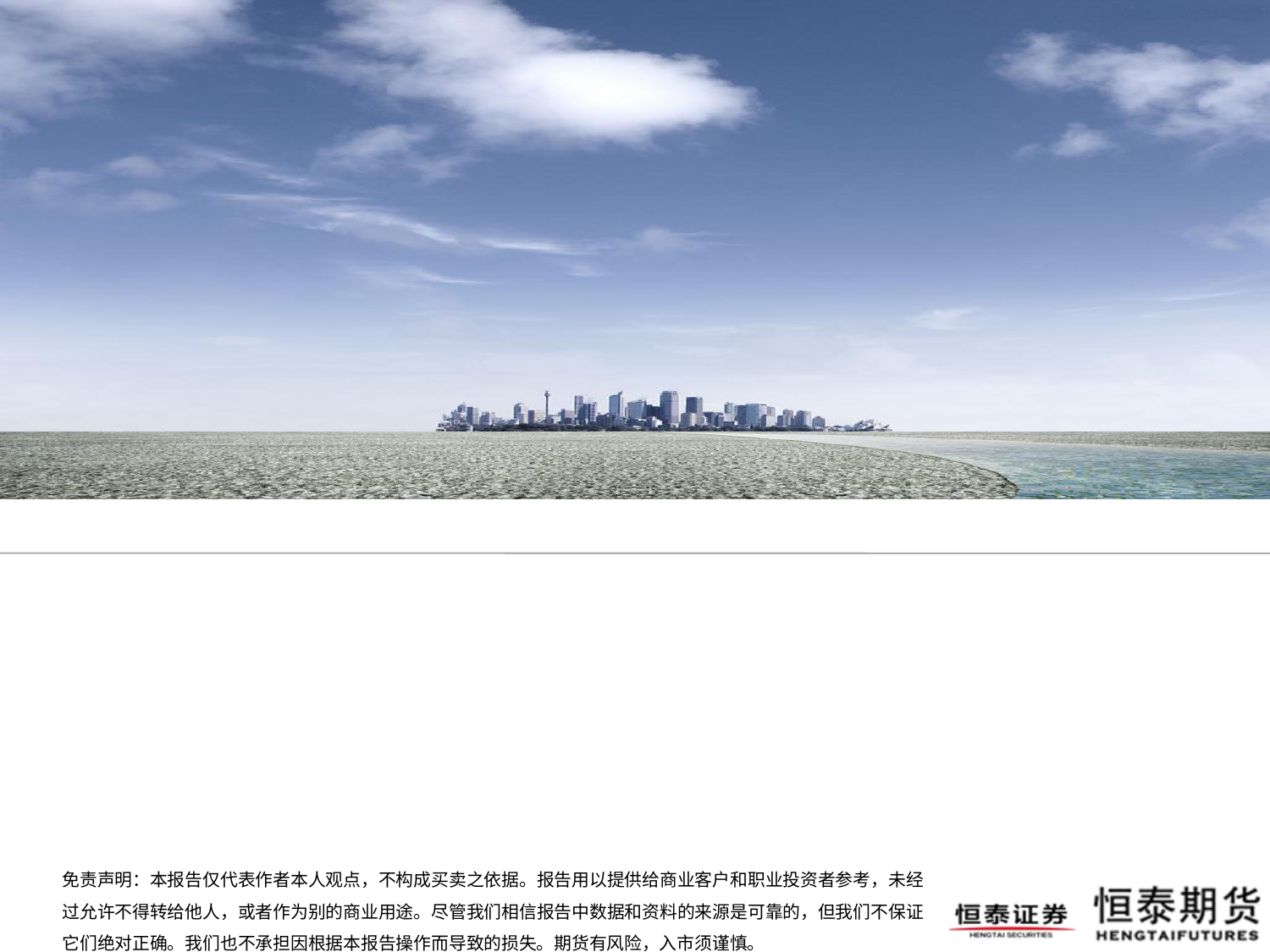

免责声明：本报告仅代表作者本人观点，不构成买卖之依据。报告用以提供给商业客户和职业投资者参考，未经过允许不得转给他人，或者作为别的商业用途。尽管我们相信报告中数据和资料的来源是可靠的，但我们不保证它们绝对正确。我们也不承担因根据本报告操作而导致的损失。期货有风险，入市须谨慎。